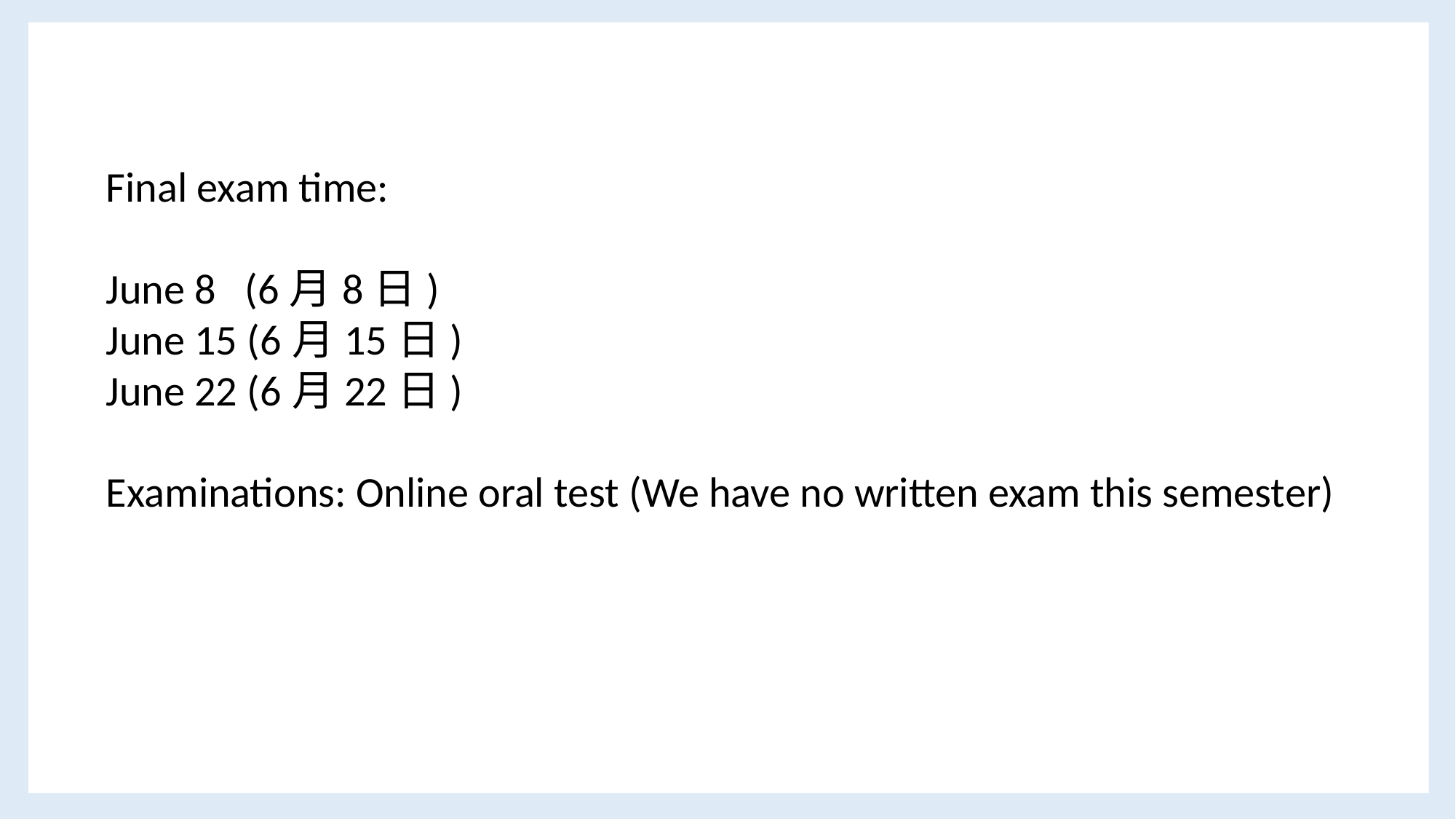

Final exam time:

June 8   (6月8日)
June 15 (6月15日)
June 22 (6月22日)

Examinations: Online oral test (We have no written exam this semester)